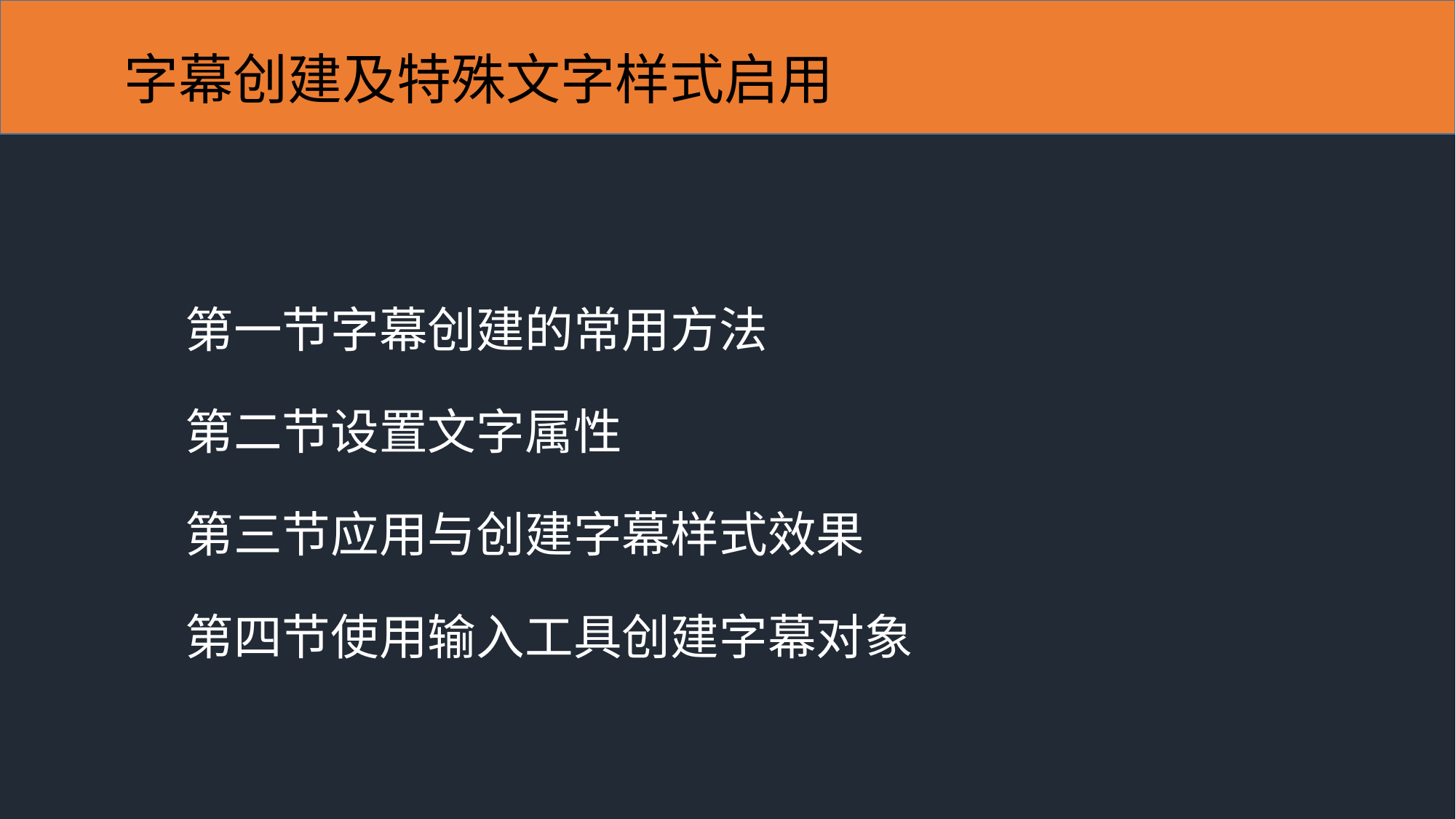

# 字幕创建及特殊文字样式启用
第一节字幕创建的常用方法
第二节设置文字属性
第三节应用与创建字幕样式效果
第四节使用输入工具创建字幕对象